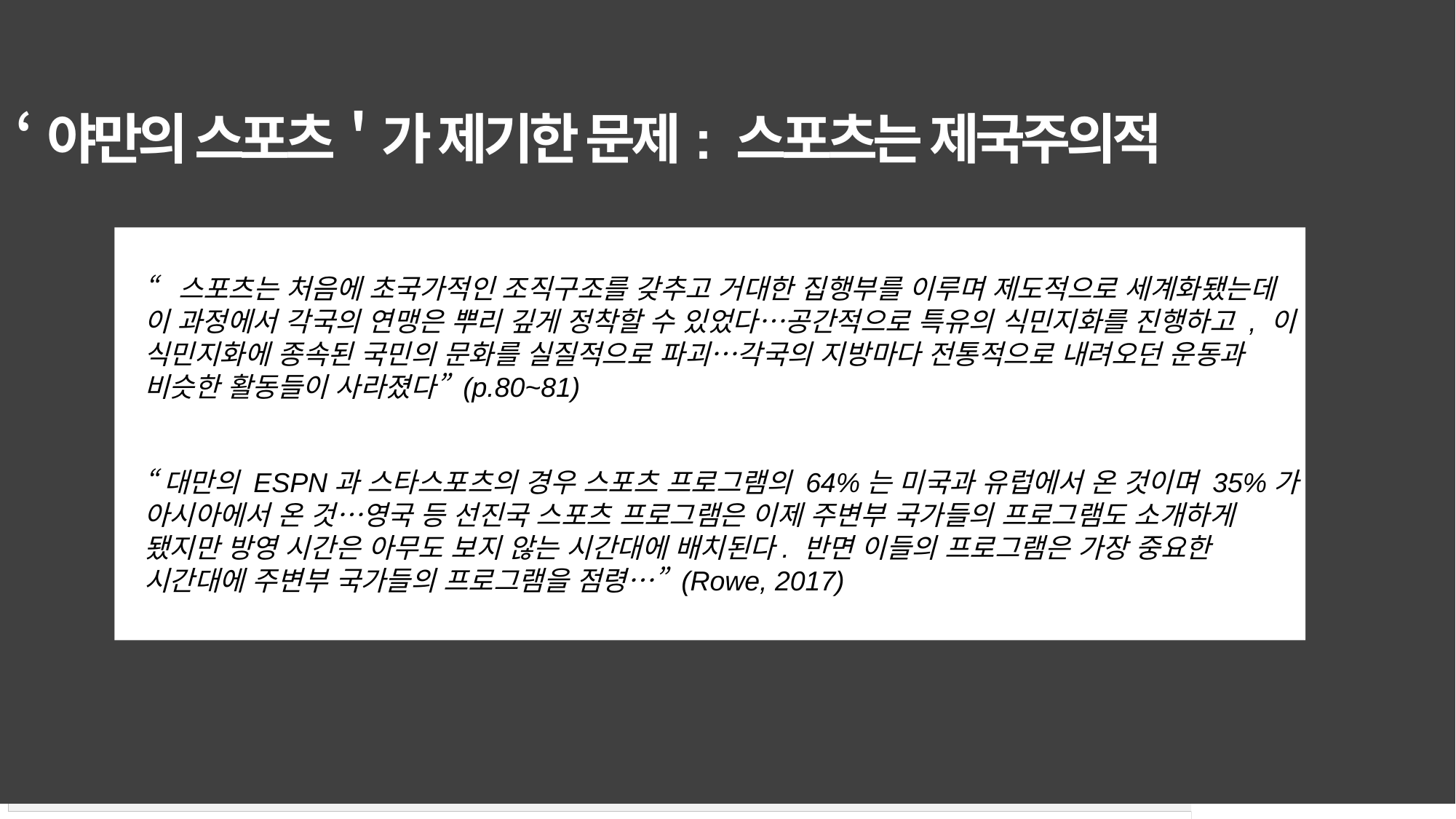

# ‘야만의 스포츠＇가 제기한 문제: 스포츠는 제국주의적
“스포츠는 처음에 초국가적인 조직구조를 갖추고 거대한 집행부를 이루며 제도적으로 세계화됐는데 이 과정에서 각국의 연맹은 뿌리 깊게 정착할 수 있었다…공간적으로 특유의 식민지화를 진행하고 , 이 식민지화에 종속된 국민의 문화를 실질적으로 파괴…각국의 지방마다 전통적으로 내려오던 운동과 비슷한 활동들이 사라졌다” (p.80~81)

“대만의 ESPN과 스타스포츠의 경우 스포츠 프로그램의 64%는 미국과 유럽에서 온 것이며 35%가 아시아에서 온 것…영국 등 선진국 스포츠 프로그램은 이제 주변부 국가들의 프로그램도 소개하게 됐지만 방영 시간은 아무도 보지 않는 시간대에 배치된다. 반면 이들의 프로그램은 가장 중요한 시간대에 주변부 국가들의 프로그램을 점령…” (Rowe, 2017)